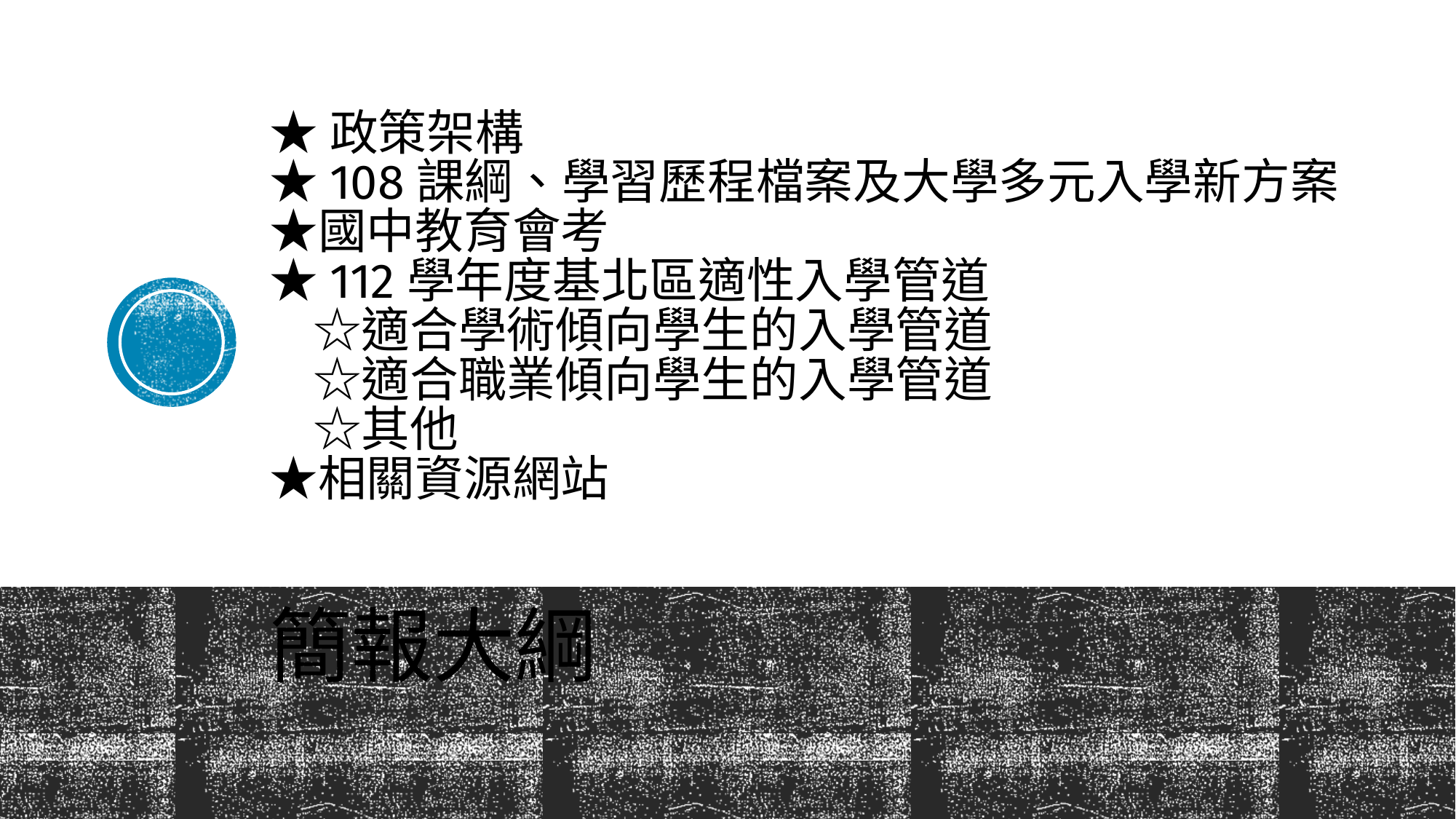

# ★政策架構 ★108課綱、學習歷程檔案及大學多元入學新方案 ★國中教育會考 ★112學年度基北區適性入學管道 ☆適合學術傾向學生的入學管道 ☆適合職業傾向學生的入學管道 ☆其他 ★相關資源網站
簡報大綱